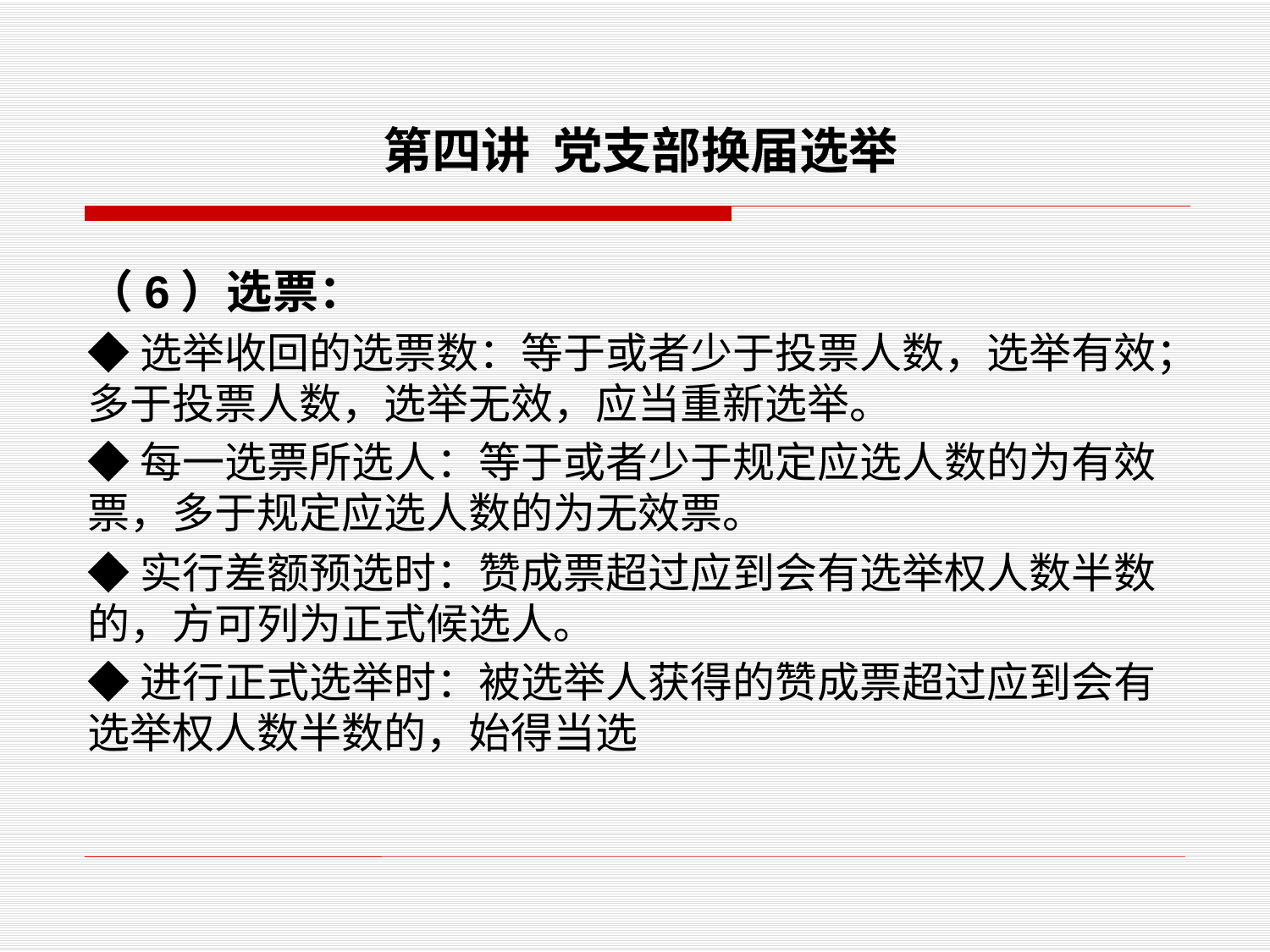

# 第四讲  党支部换届选举
（6）选票：
◆选举收回的选票数：等于或者少于投票人数，选举有效；多于投票人数，选举无效，应当重新选举。
◆每一选票所选人：等于或者少于规定应选人数的为有效票，多于规定应选人数的为无效票。
◆实行差额预选时：赞成票超过应到会有选举权人数半数的，方可列为正式候选人。
◆进行正式选举时：被选举人获得的赞成票超过应到会有选举权人数半数的，始得当选